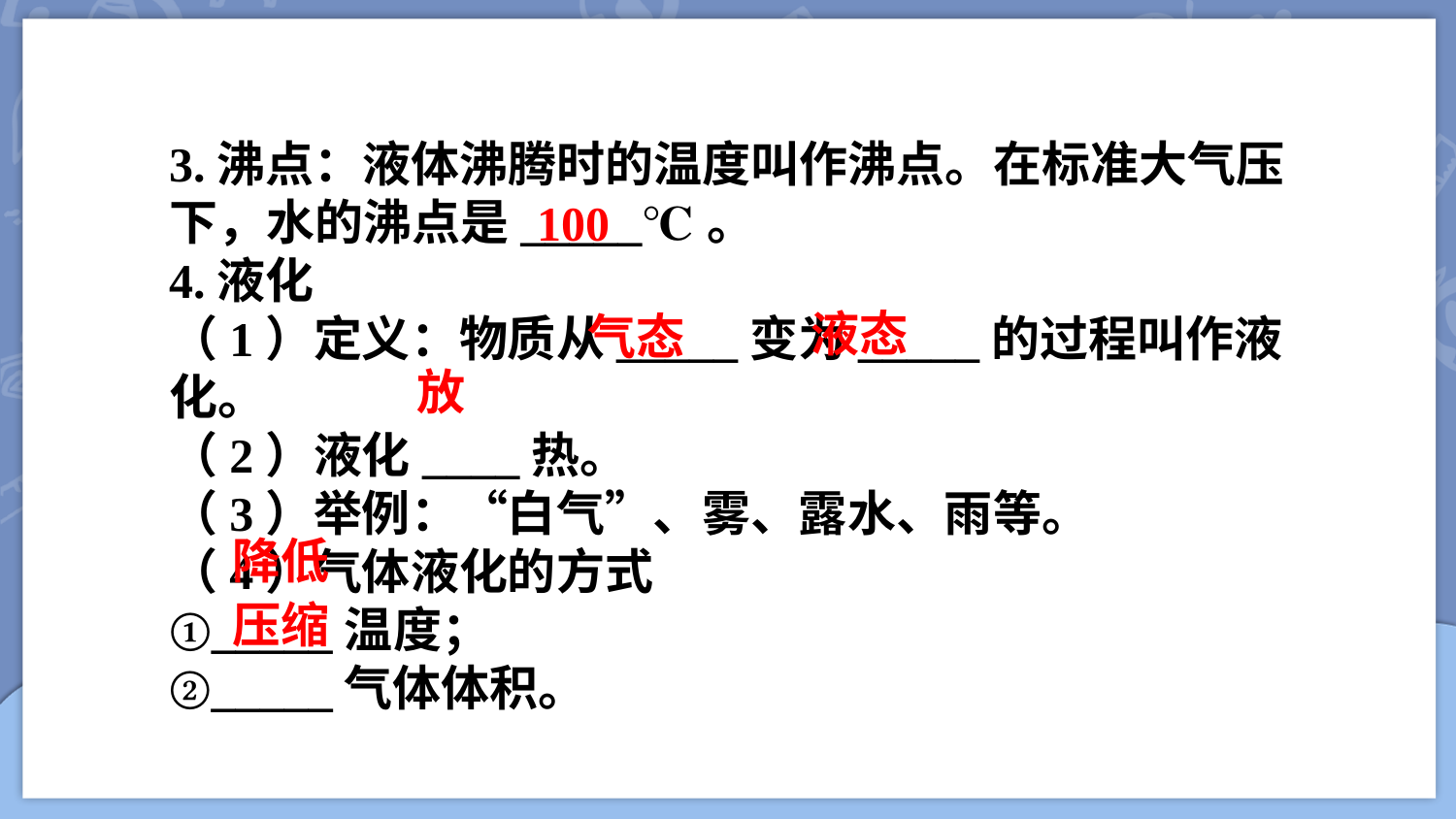

3.沸点：液体沸腾时的温度叫作沸点。在标准大气压下，水的沸点是_____℃。
4.液化
（1）定义：物质从_____变为_____的过程叫作液化。
（2）液化____热。
（3）举例：“白气”、雾、露水、雨等。
（4）气体液化的方式
①_____温度；
②_____气体体积。
100
液态
气态
放
降低
压缩